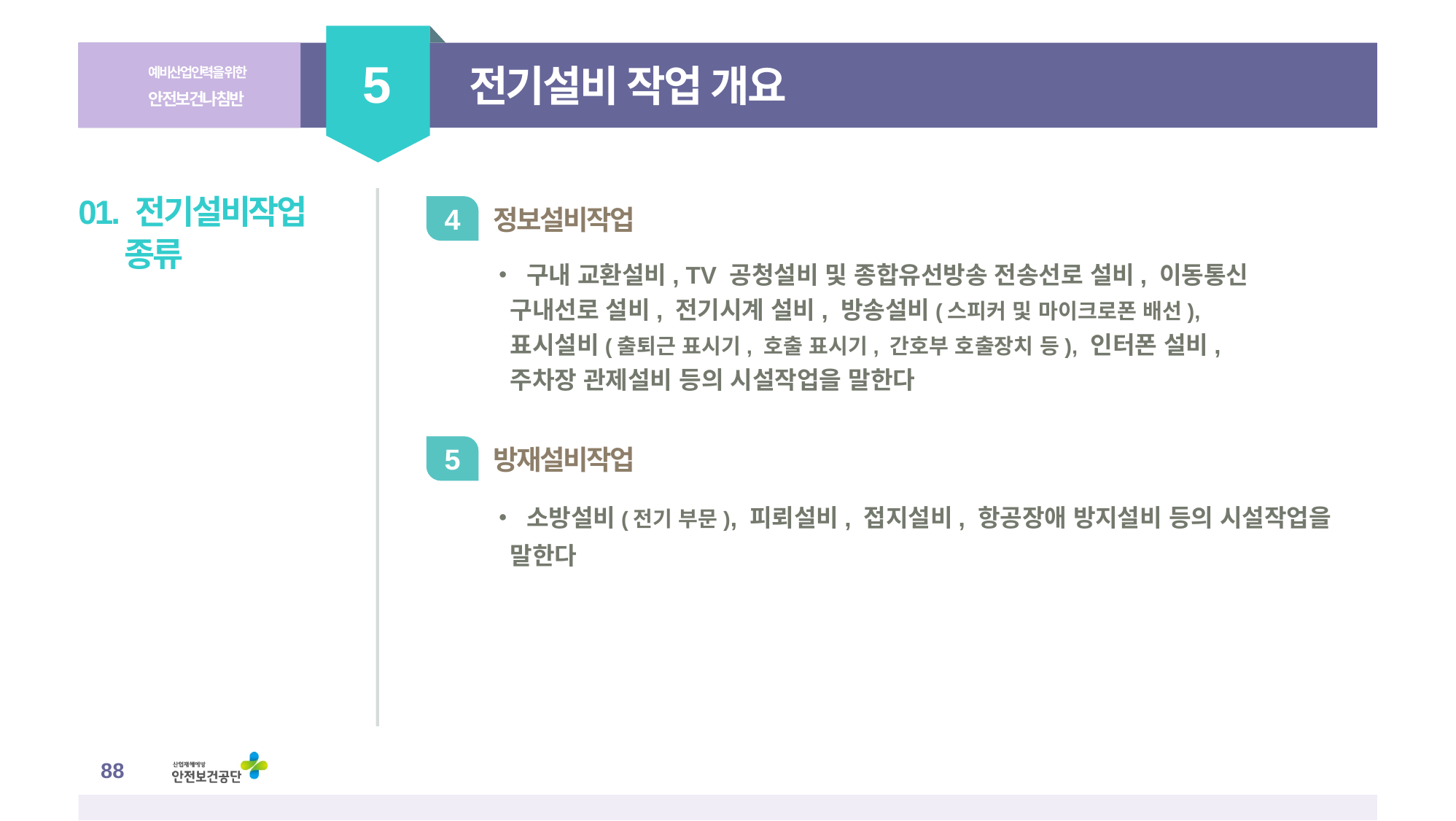

5
예비산업인력을 위한
안전보건나침반
전기설비 작업 개요
01. 전기설비작업   종류
정보설비작업
4
• 구내 교환설비, TV 공청설비 및 종합유선방송 전송선로 설비, 이동통신
  구내선로 설비, 전기시계 설비, 방송설비(스피커 및 마이크로폰 배선),
  표시설비(출퇴근 표시기, 호출 표시기, 간호부 호출장치 등), 인터폰 설비,
  주차장 관제설비 등의 시설작업을 말한다
방재설비작업
5
• 소방설비(전기 부문), 피뢰설비, 접지설비, 항공장애 방지설비 등의 시설작업을
  말한다